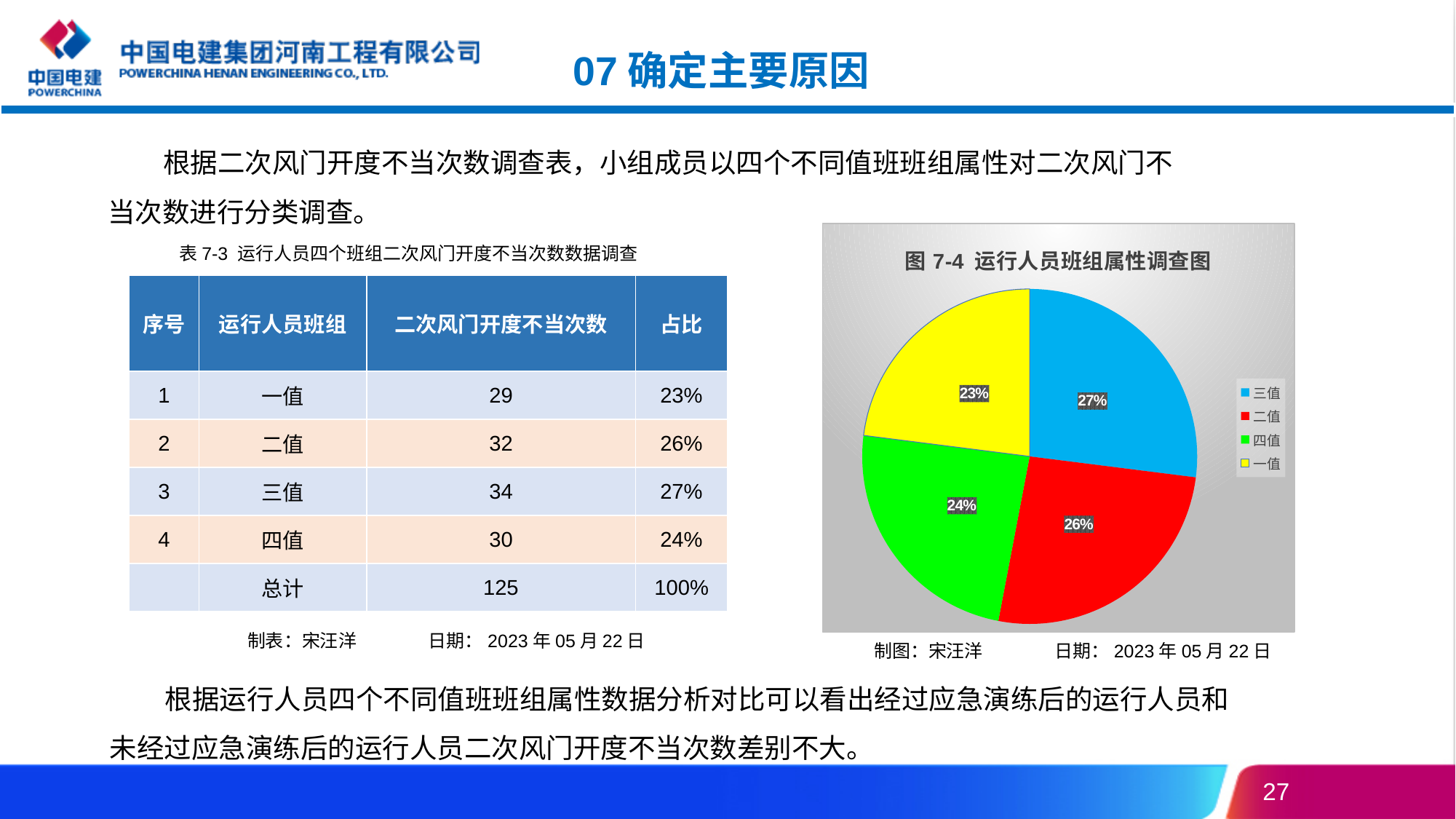

07确定主要原因
  根据二次风门开度不当次数调查表，小组成员以四个不同值班班组属性对二次风门不当次数进行分类调查。

### Chart: 图7-4 运行人员班组属性调查图

| Category | 占比 |
|---|---|
| 三值 | 0.27 |
| 二值 | 0.26 |
| 四值 | 0.24 |
| 一值 | 0.23 |
表7-3 运行人员四个班组二次风门开度不当次数数据调查
| 序号 | 运行人员班组 | 二次风门开度不当次数 | 占比 |
| --- | --- | --- | --- |
| 1 | 一值 | 29 | 23% |
| 2 | 二值 | 32 | 26% |
| 3 | 三值 | 34 | 27% |
| 4 | 四值 | 30 | 24% |
|  | 总计 | 125 | 100% |
制表：宋汪洋                  日期：2023年05月22日
制图：宋汪洋                  日期：2023年05月22日
  根据运行人员四个不同值班班组属性数据分析对比可以看出经过应急演练后的运行人员和未经过应急演练后的运行人员二次风门开度不当次数差别不大。